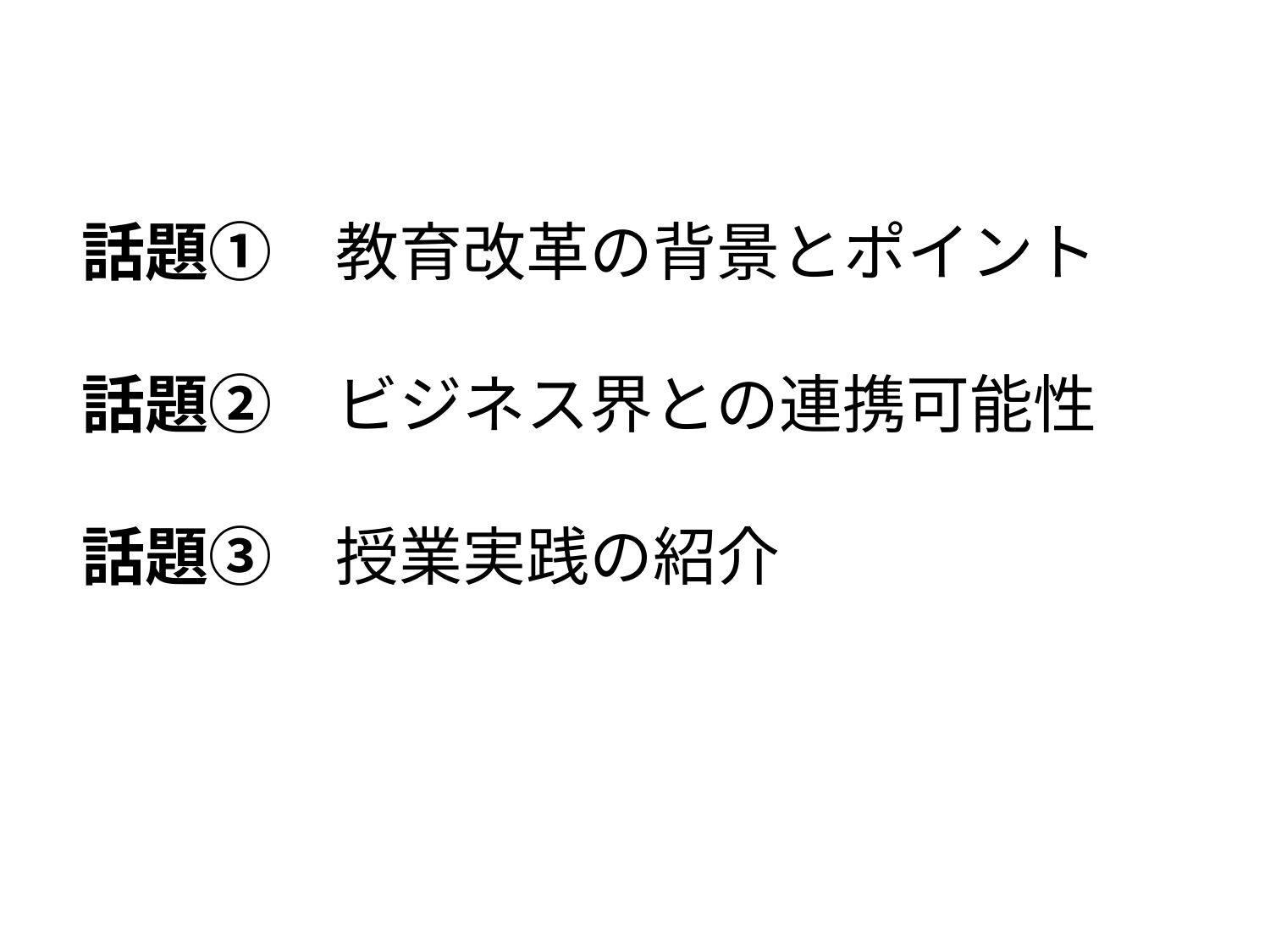

話題①　教育改革の背景とポイント

話題②　ビジネス界との連携可能性

話題③　授業実践の紹介